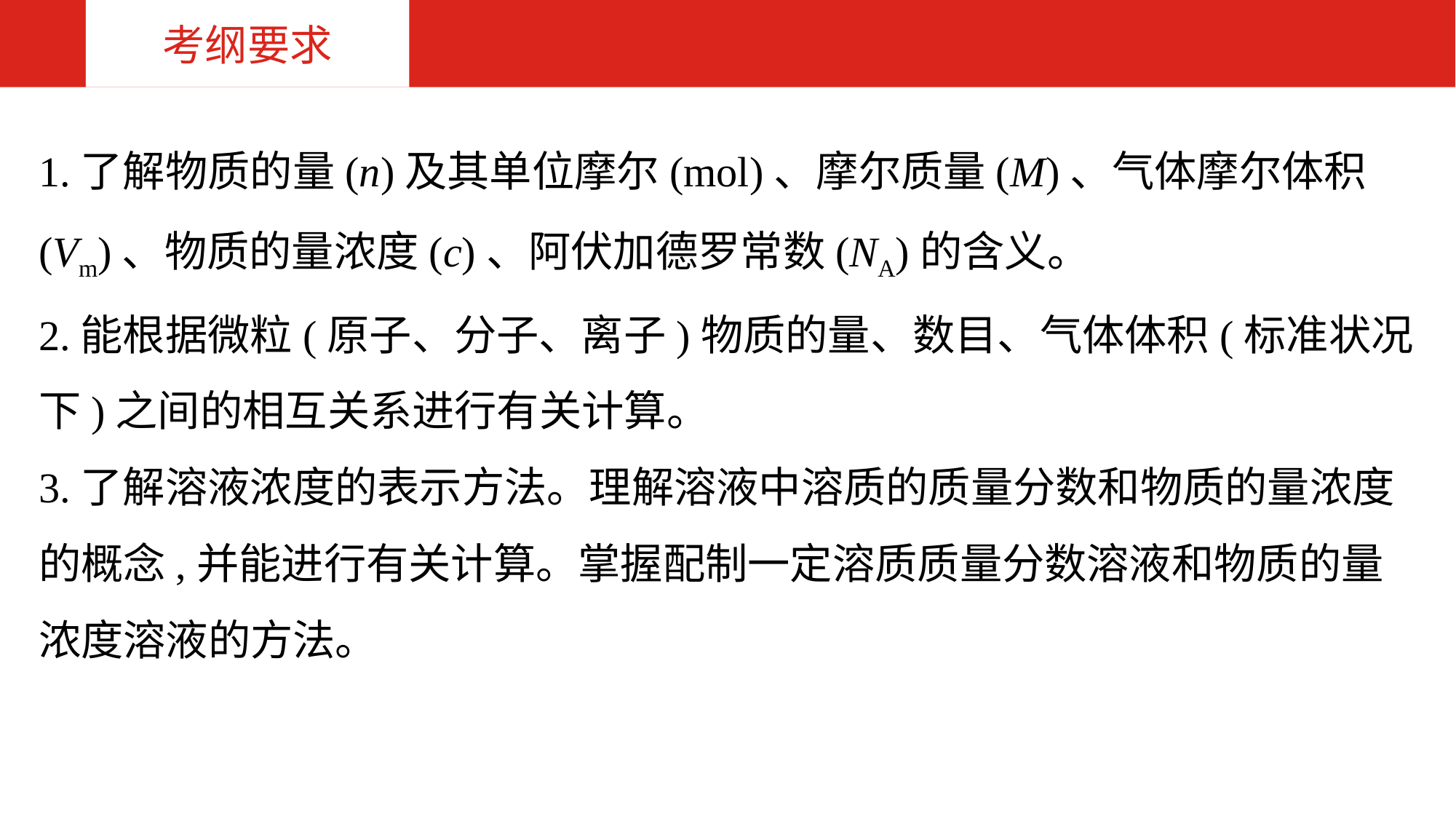

考纲要求
1.了解物质的量(n)及其单位摩尔(mol)、摩尔质量(M)、气体摩尔体积(Vm)、物质的量浓度(c)、阿伏加德罗常数(NA)的含义。
2.能根据微粒(原子、分子、离子)物质的量、数目、气体体积(标准状况下)之间的相互关系进行有关计算。
3.了解溶液浓度的表示方法。理解溶液中溶质的质量分数和物质的量浓度的概念,并能进行有关计算。掌握配制一定溶质质量分数溶液和物质的量浓度溶液的方法。